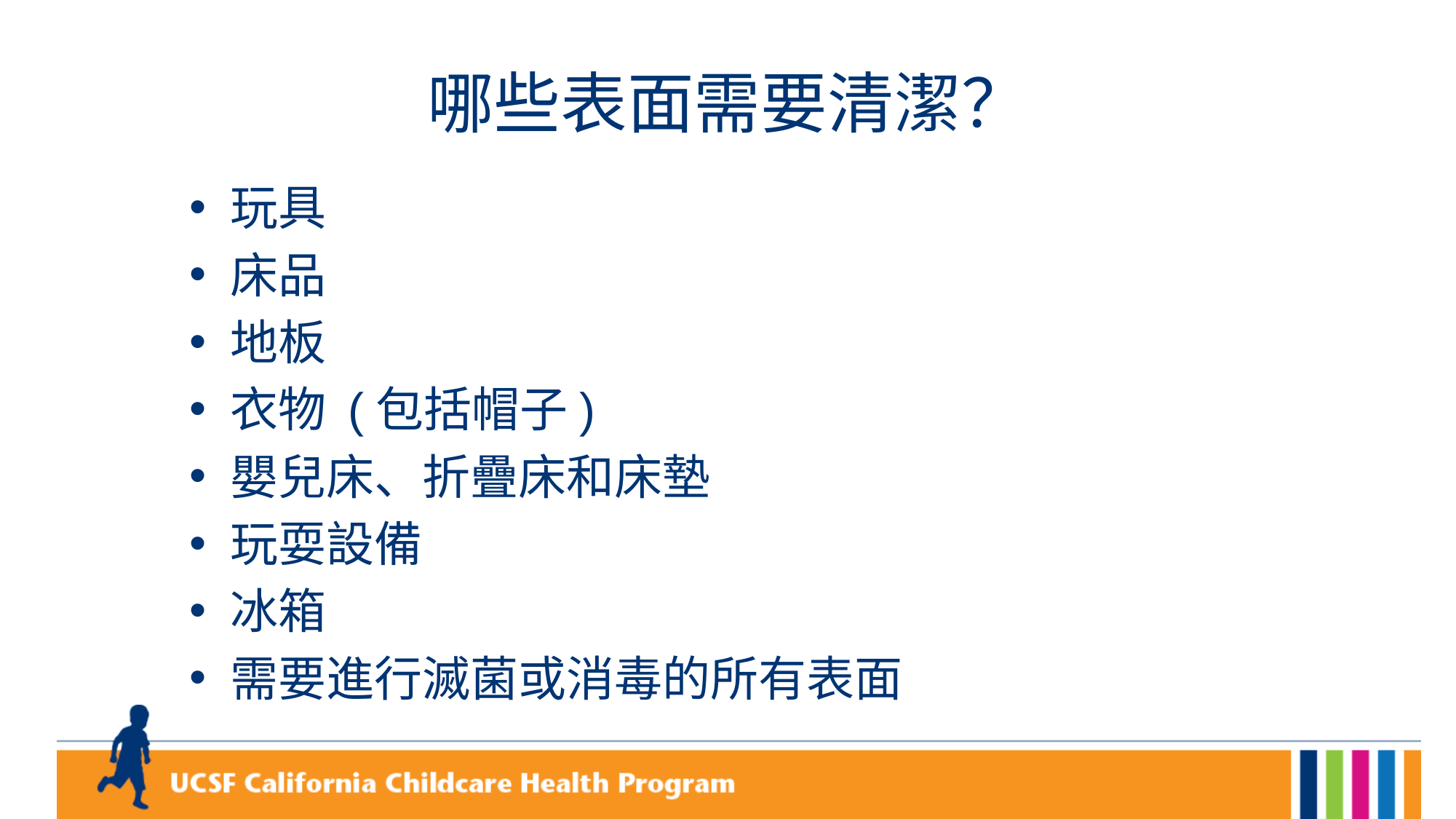

# 哪些表面需要清潔？
玩具
床品
地板
衣物 (包括帽子)
嬰兒床、折疊床和床墊
玩耍設備
冰箱
需要進行滅菌或消毒的所有表面